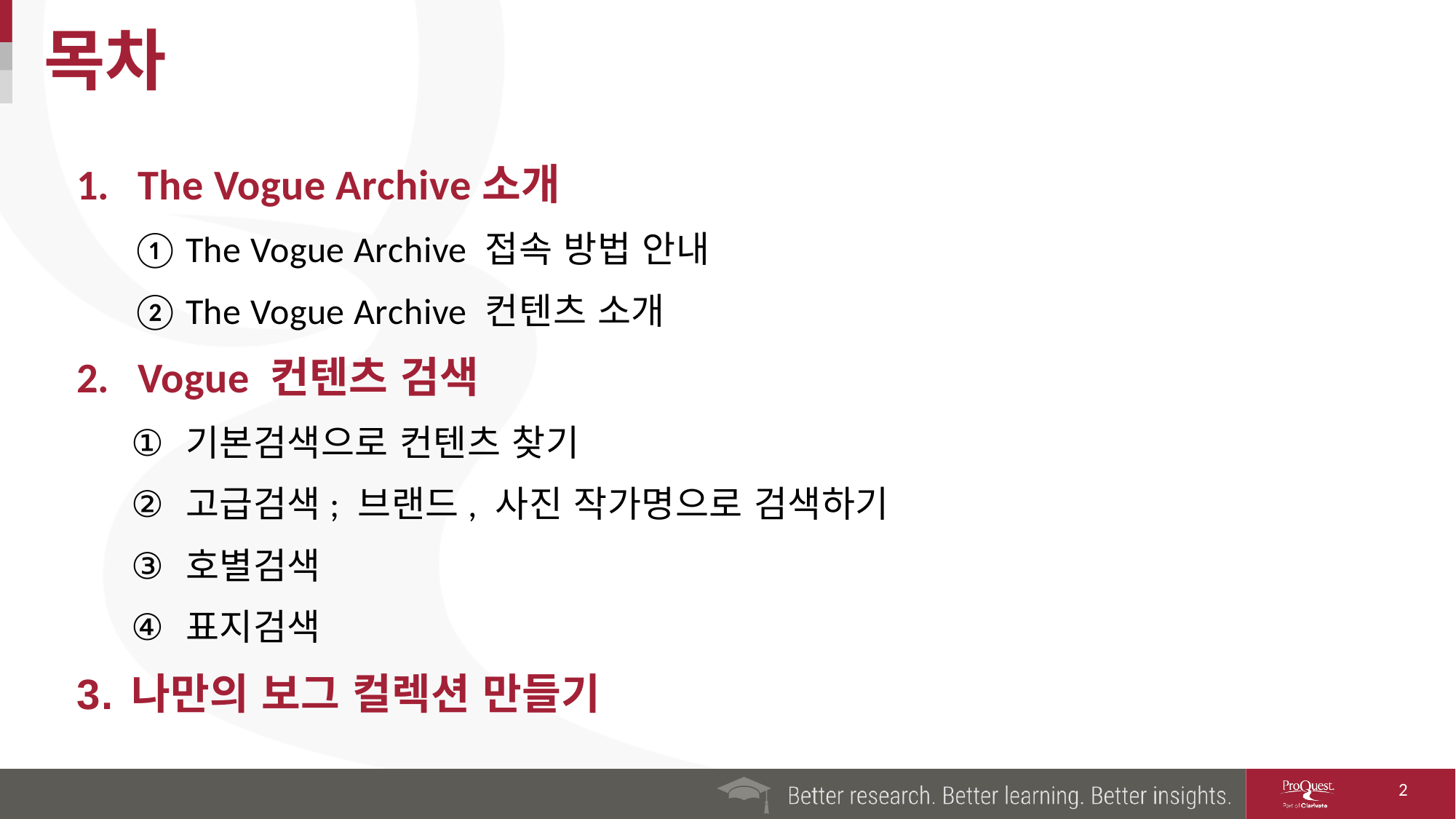

# 목차
The Vogue Archive소개
The Vogue Archive 접속 방법 안내
The Vogue Archive 컨텐츠 소개
Vogue 컨텐츠 검색
기본검색으로 컨텐츠 찾기
고급검색; 브랜드, 사진 작가명으로 검색하기
호별검색
표지검색
나만의 보그 컬렉션 만들기
2